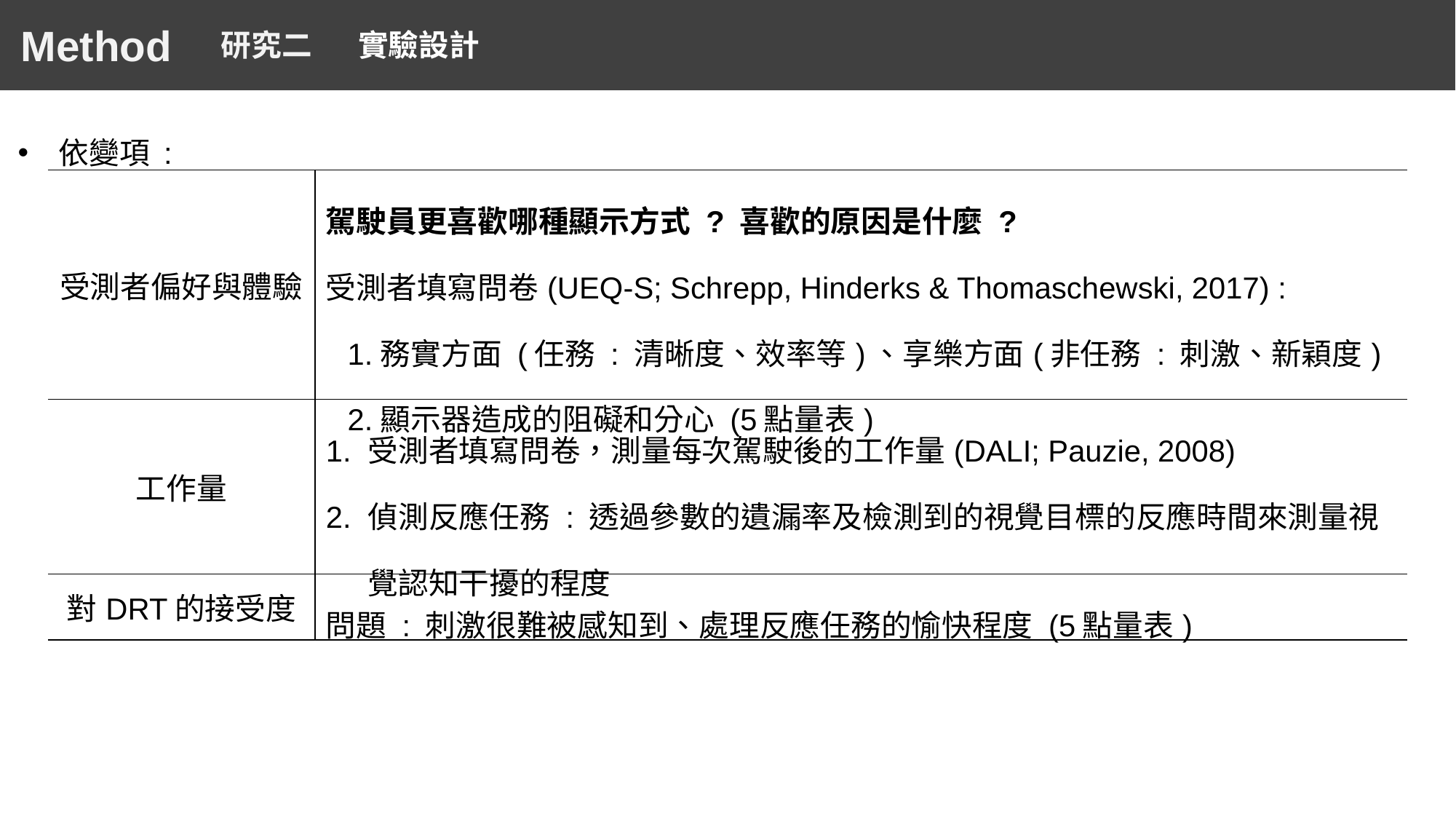

Method
研究二
實驗設計
依變項 :
| 受測者偏好與體驗 | 駕駛員更喜歡哪種顯示方式 ? 喜歡的原因是什麼 ? 受測者填寫問卷(UEQ-S; Schrepp, Hinderks & Thomaschewski, 2017) : 務實方面 (任務 : 清晰度、效率等)、享樂方面(非任務 : 刺激、新穎度) 顯示器造成的阻礙和分心 (5點量表) |
| --- | --- |
| 工作量 | 受測者填寫問卷，測量每次駕駛後的工作量(DALI; Pauzie, 2008) 偵測反應任務 : 透過參數的遺漏率及檢測到的視覺目標的反應時間來測量視覺認知干擾的程度 |
| 對DRT的接受度 | 問題 : 刺激很難被感知到、處理反應任務的愉快程度 (5點量表) |